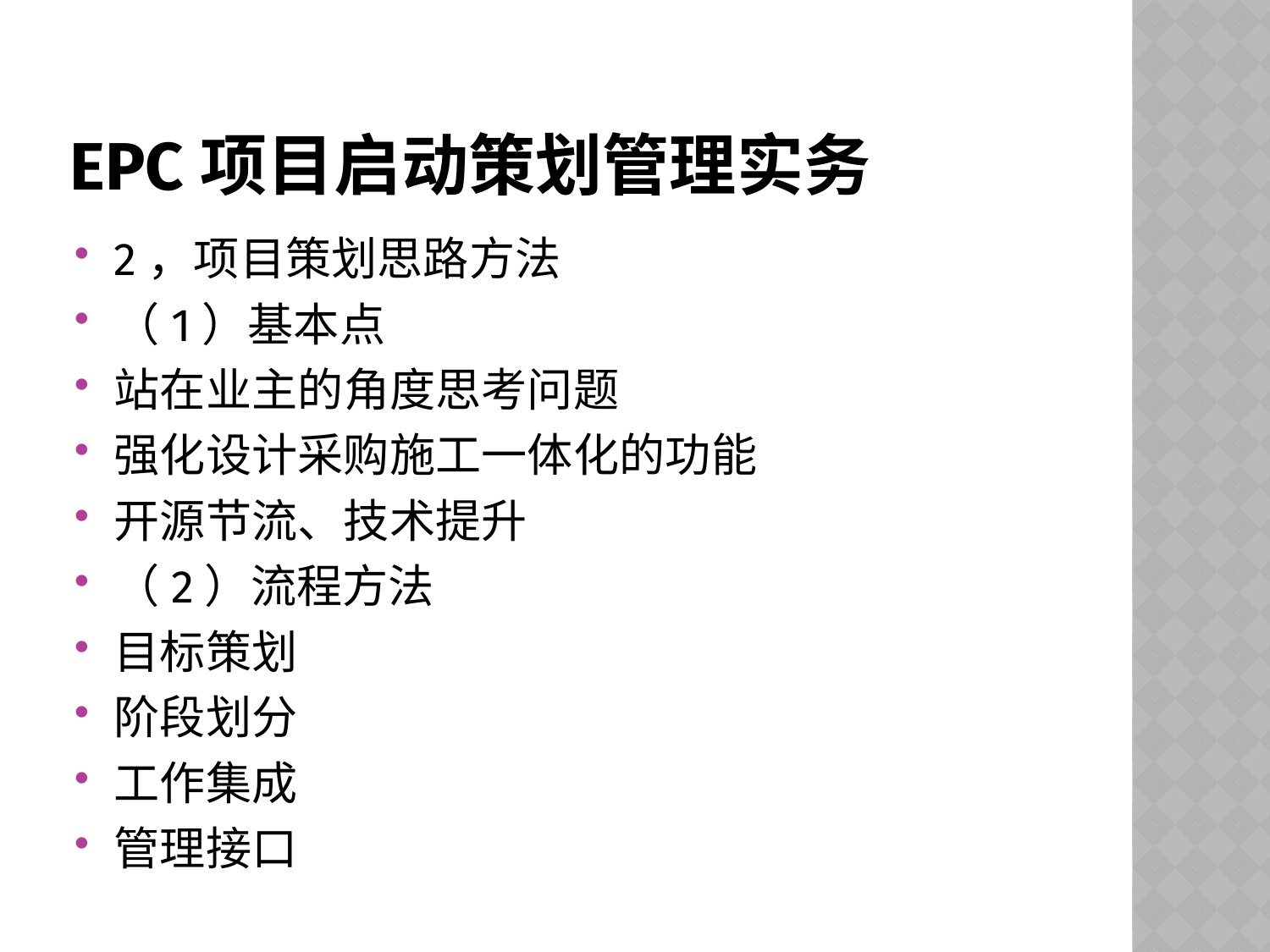

# EPC项目启动策划管理实务
2，项目策划思路方法
（1）基本点
站在业主的角度思考问题
强化设计采购施工一体化的功能
开源节流、技术提升
（2）流程方法
目标策划
阶段划分
工作集成
管理接口